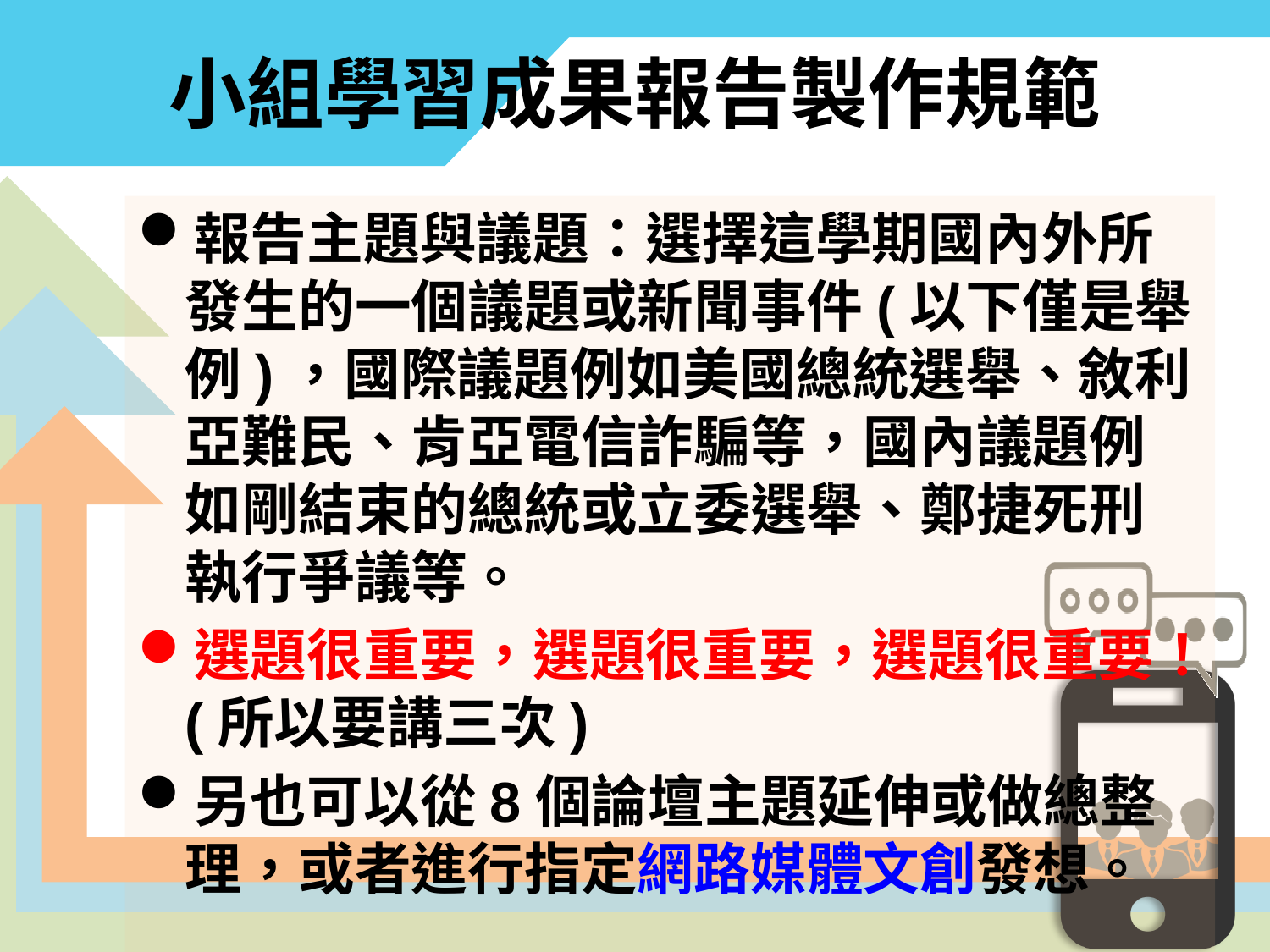

# 小組學習成果報告製作規範
報告主題與議題：選擇這學期國內外所發生的一個議題或新聞事件(以下僅是舉例)，國際議題例如美國總統選舉、敘利亞難民、肯亞電信詐騙等，國內議題例如剛結束的總統或立委選舉、鄭捷死刑執行爭議等。
選題很重要，選題很重要，選題很重要！(所以要講三次)
另也可以從8個論壇主題延伸或做總整理，或者進行指定網路媒體文創發想。